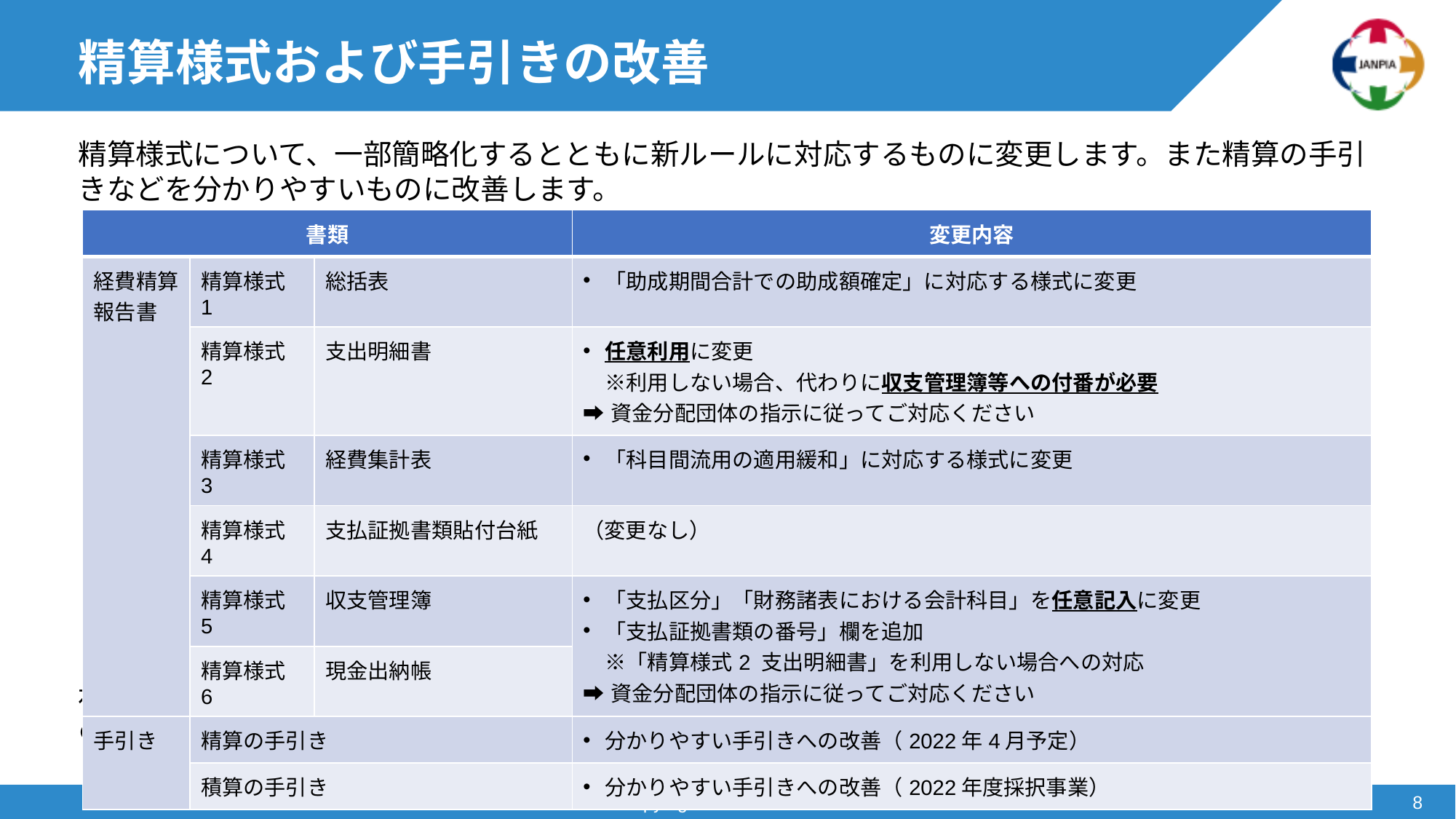

# 精算様式および手引きの改善
精算様式について、一部簡略化するとともに新ルールに対応するものに変更します。また精算の手引きなどを分かりやすいものに改善します。

補足
2021年度（2022年3月末）までは、現在の精算様式をそのままご利用いただけます。
新精算様式へ移行時期は、資金分配団体の指示に従ってご対応ください。
| 書類 |  |  | 変更内容 |
| --- | --- | --- | --- |
| 経費精算報告書 | 精算様式1 | 総括表 | 「助成期間合計での助成額確定」に対応する様式に変更 |
|  | 精算様式2 | 支出明細書 | 任意利用に変更 ※利用しない場合、代わりに収支管理簿等への付番が必要 ➡資金分配団体の指示に従ってご対応ください |
|  | 精算様式3 | 経費集計表 | 「科目間流用の適用緩和」に対応する様式に変更 |
|  | 精算様式4 | 支払証拠書類貼付台紙 | （変更なし） |
|  | 精算様式5 | 収支管理簿 | 「支払区分」「財務諸表における会計科目」を任意記入に変更 「支払証拠書類の番号」欄を追加 ※「精算様式2 支出明細書」を利用しない場合への対応 ➡資金分配団体の指示に従ってご対応ください |
|  | 精算様式6 | 現金出納帳 |  |
| 手引き | 精算の手引き |  | 分かりやすい手引きへの改善（2022年4月予定） |
|  | 積算の手引き |  | 分かりやすい手引きへの改善（2022年度採択事業） |
Copy right © JANPIA 2021
8